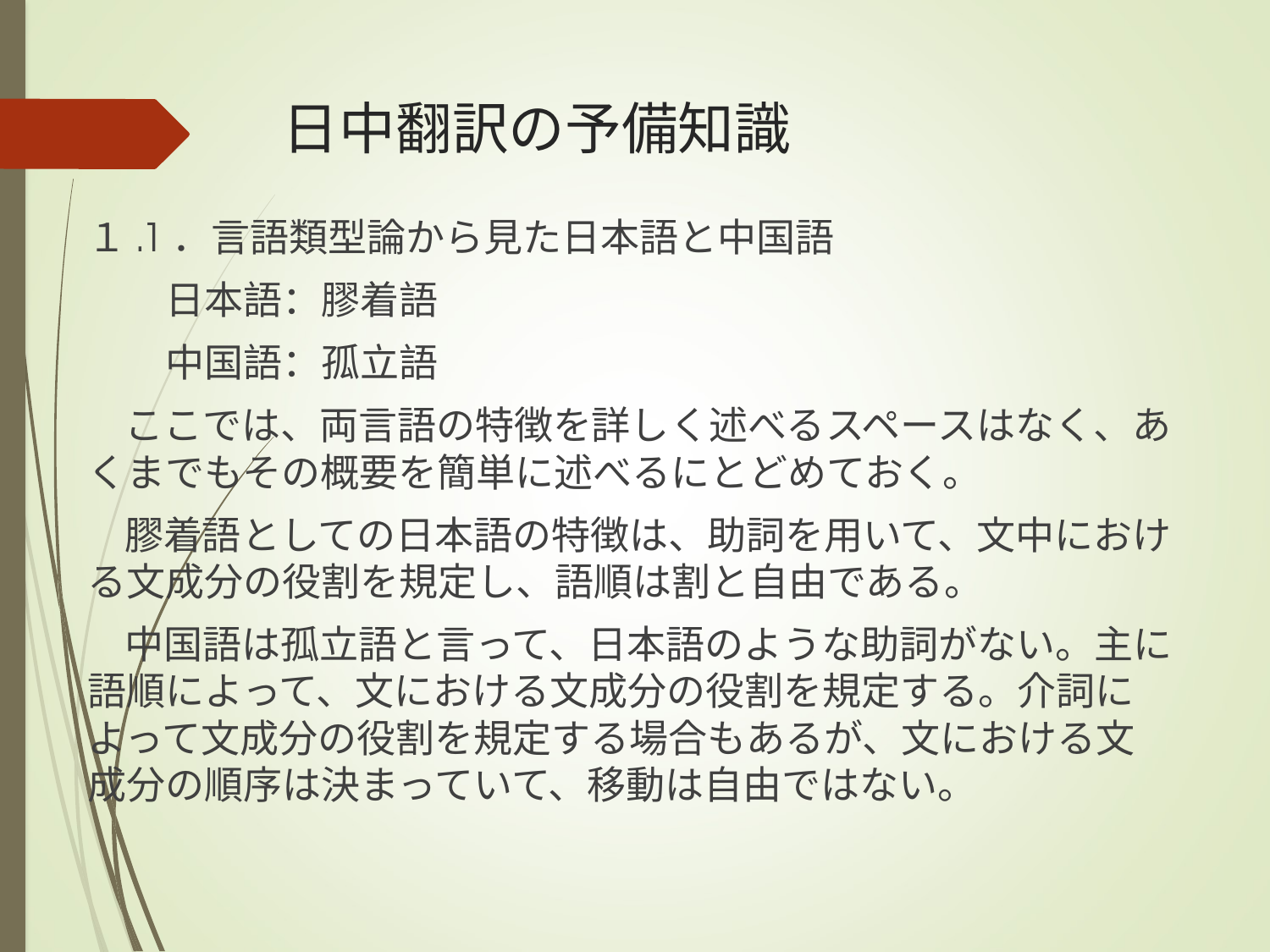

# 日中翻訳の予備知識
１.1．言語類型論から見た日本語と中国語
　　日本語：膠着語
　　中国語：孤立語
ここでは、両言語の特徴を詳しく述べるスペースはなく、あくまでもその概要を簡単に述べるにとどめておく。
膠着語としての日本語の特徴は、助詞を用いて、文中における文成分の役割を規定し、語順は割と自由である。
中国語は孤立語と言って、日本語のような助詞がない。主に語順によって、文における文成分の役割を規定する。介詞によって文成分の役割を規定する場合もあるが、文における文成分の順序は決まっていて、移動は自由ではない。